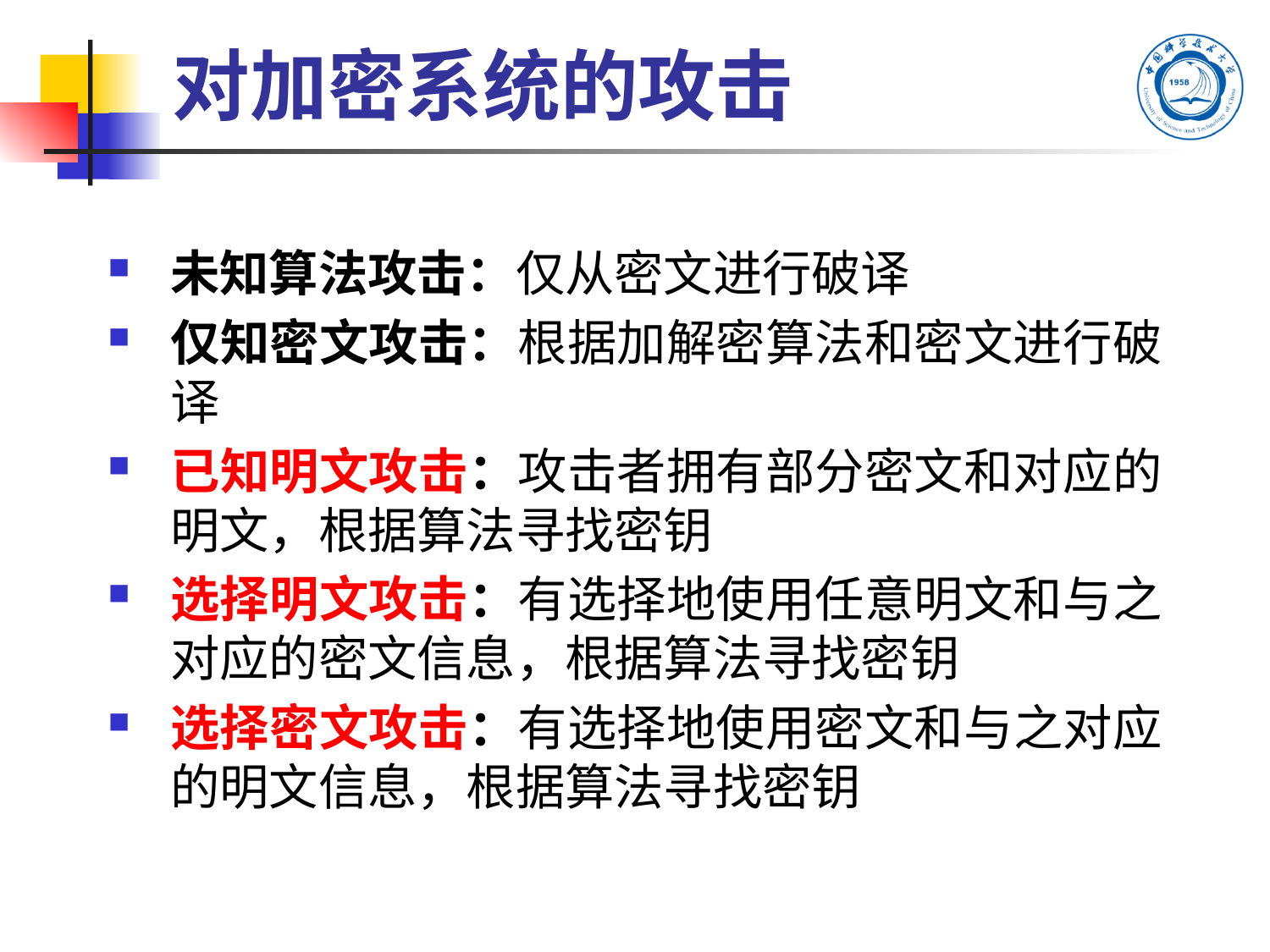

# 对加密系统的攻击
未知算法攻击：仅从密文进行破译
仅知密文攻击：根据加解密算法和密文进行破译
已知明文攻击：攻击者拥有部分密文和对应的明文，根据算法寻找密钥
选择明文攻击：有选择地使用任意明文和与之对应的密文信息，根据算法寻找密钥
选择密文攻击：有选择地使用密文和与之对应的明文信息，根据算法寻找密钥